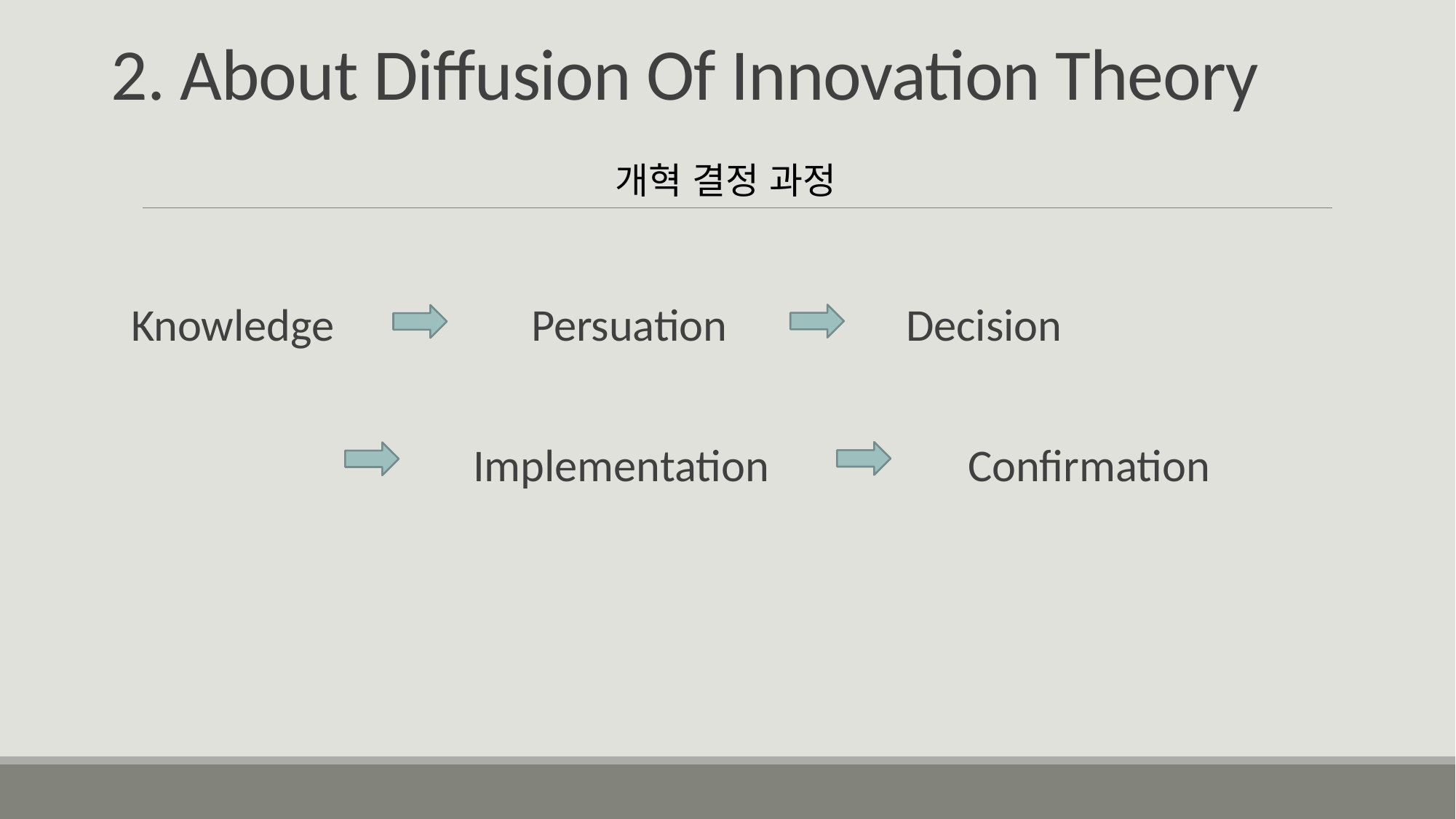

2. About Diffusion Of Innovation Theory
개혁 결정 과정

Knowledge		      Persuation		Decision

                                 Implementation		      Confirmation